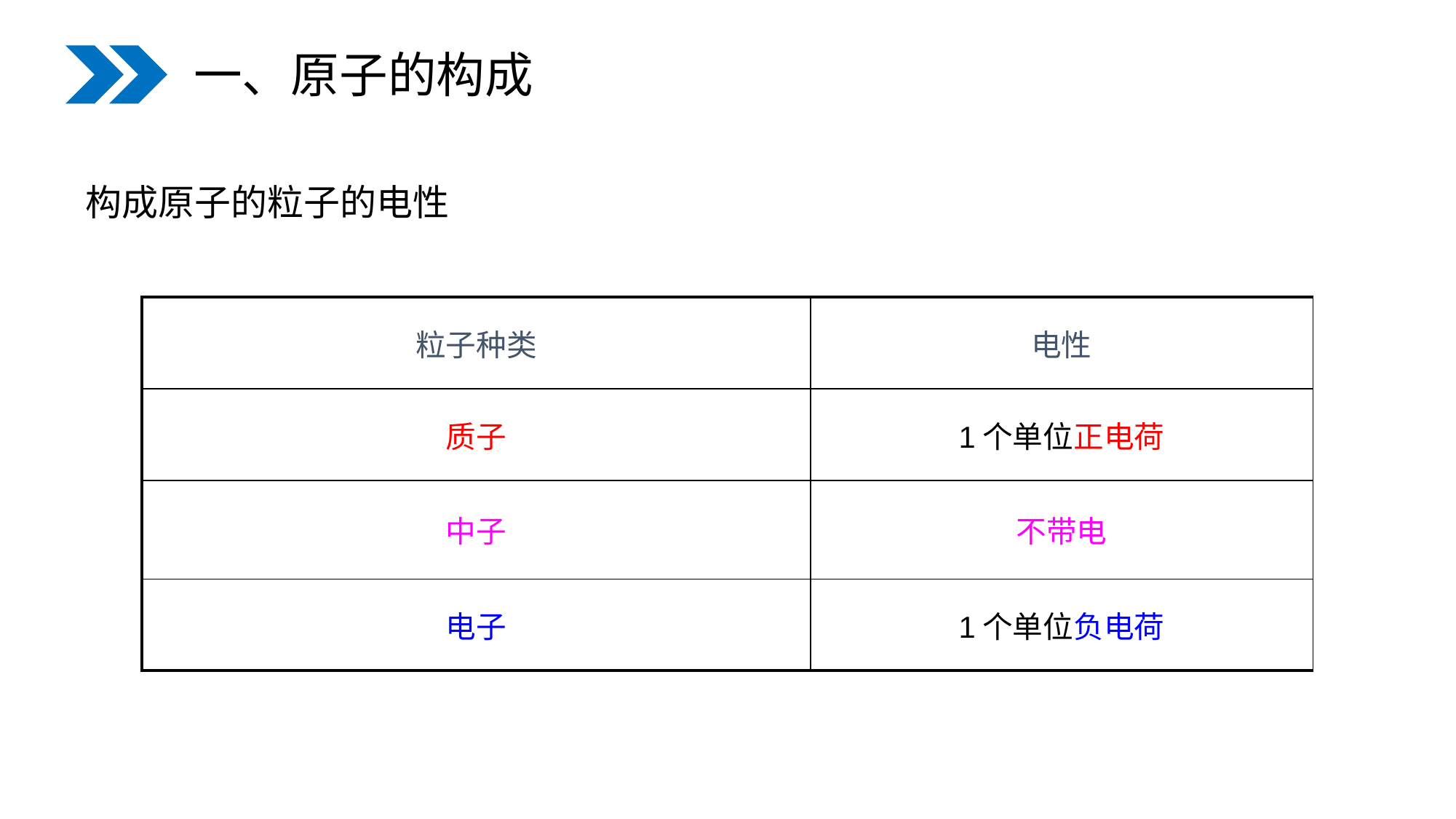

一、原子的构成
     构成原子的粒子的电性
| 粒子种类 | 电性 |
| --- | --- |
| 质子 | 1个单位正电荷 |
| 中子 | 不带电 |
| 电子 | 1个单位负电荷 |